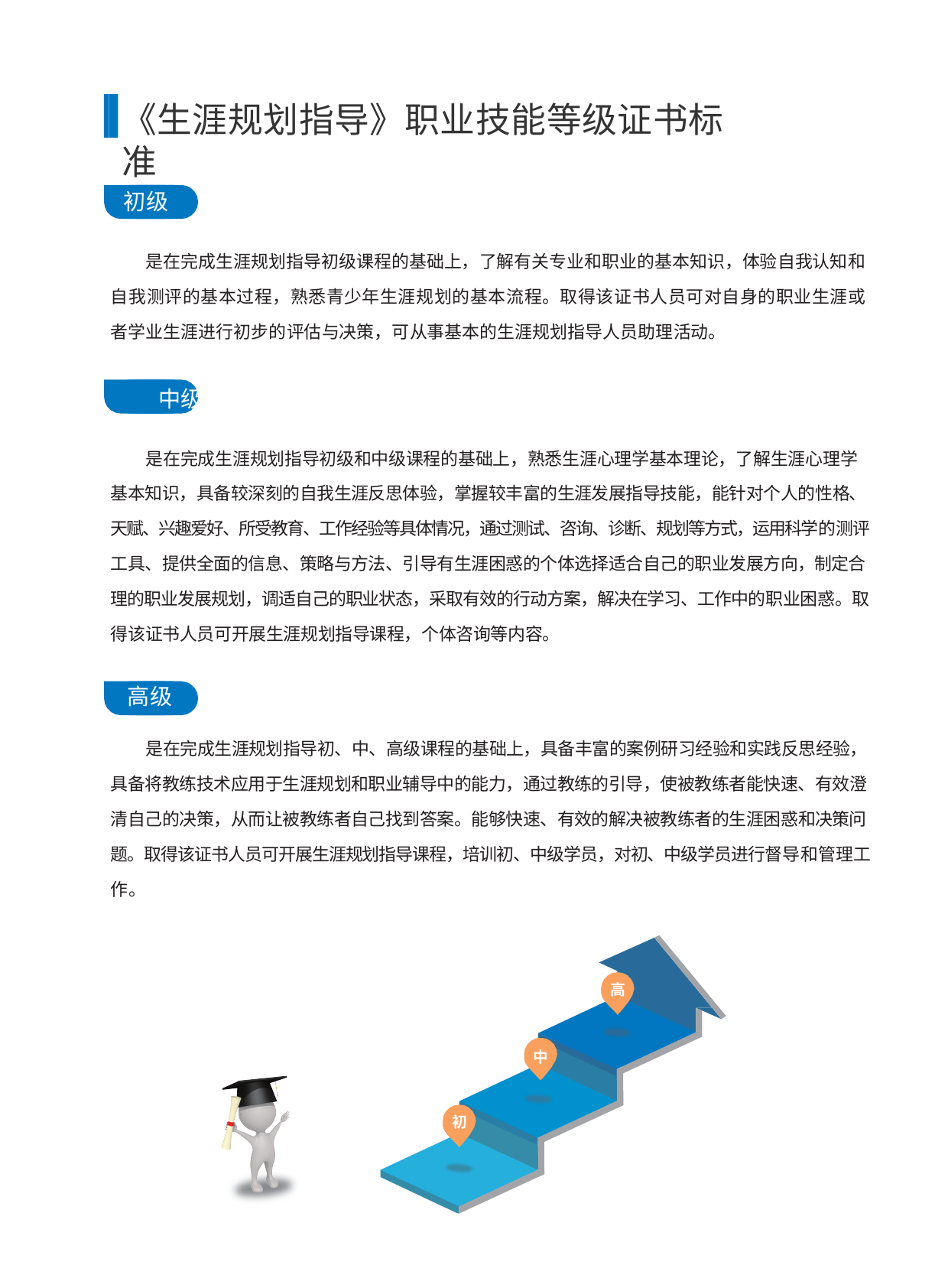

《生涯规划指导》职业技能等级证书标准

初级

是在完成生涯规划指导初级课程的基础上，了解有关专业和职业的基本知识，体验自我认知和自我测评的基本过程，熟悉青少年生涯规划的基本流程。取得该证书人员可对自身的职业生涯或者学业生涯进行初步的评估与决策，可从事基本的生涯规划指导人员助理活动。

中级

是在完成生涯规划指导初级和中级课程的基础上，熟悉生涯心理学基本理论，了解生涯心理学基本知识，具备较深刻的自我生涯反思体验，掌握较丰富的生涯发展指导技能，能针对个人的性格、天赋、兴趣爱好、所受教育、工作经验等具体情况，通过测试、咨询、诊断、规划等方式，运用科学的测评工具、提供全面的信息、策略与方法、引导有生涯困惑的个体选择适合自己的职业发展方向，制定合理的职业发展规划，调适自己的职业状态，采取有效的行动方案，解决在学习、工作中的职业困惑。取得该证书人员可开展生涯规划指导课程，个体咨询等内容。

是在完成生涯规划指导初、中、高级课程的基础上，具备丰富的案例研习经验和实践反思经验，具备将教练技术应用于生涯规划和职业辅导中的能力，通过教练的引导，使被教练者能快速、有效澄清自己的决策，从而让被教练者自己找到答案。能够快速、有效的解决被教练者的生涯困惑和决策问题。取得该证书人员可开展生涯规划指导课程，培训初、中级学员，对初、中级学员进行督导和管理工作。

高级

高

中

初